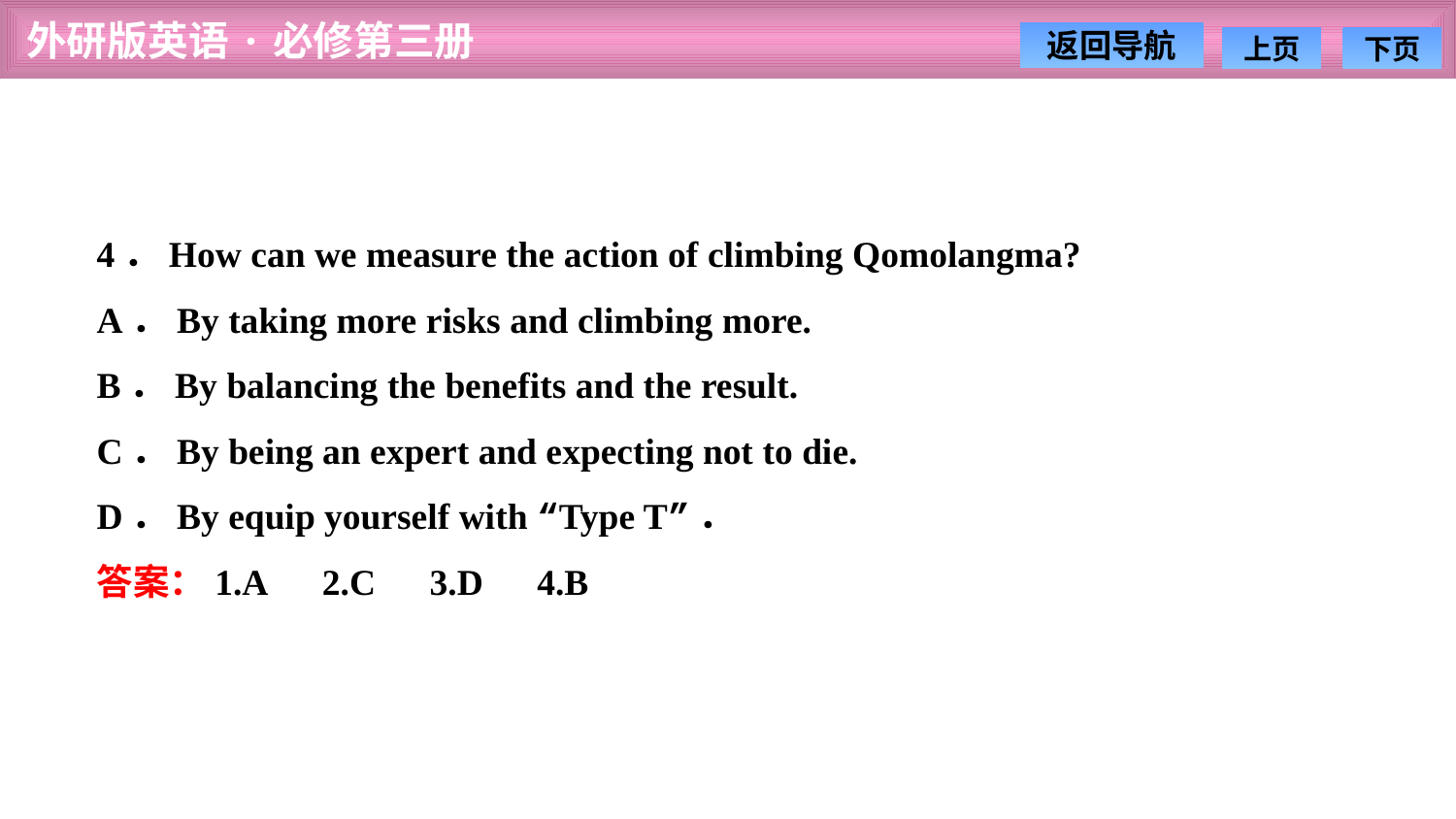

4．How can we measure the action of climbing Qomolangma?
A．By taking more risks and climbing more.
B．By balancing the benefits and the result.
C．By being an expert and expecting not to die.
D．By equip yourself with “Type T”．
答案：1.A　2.C　3.D　4.B